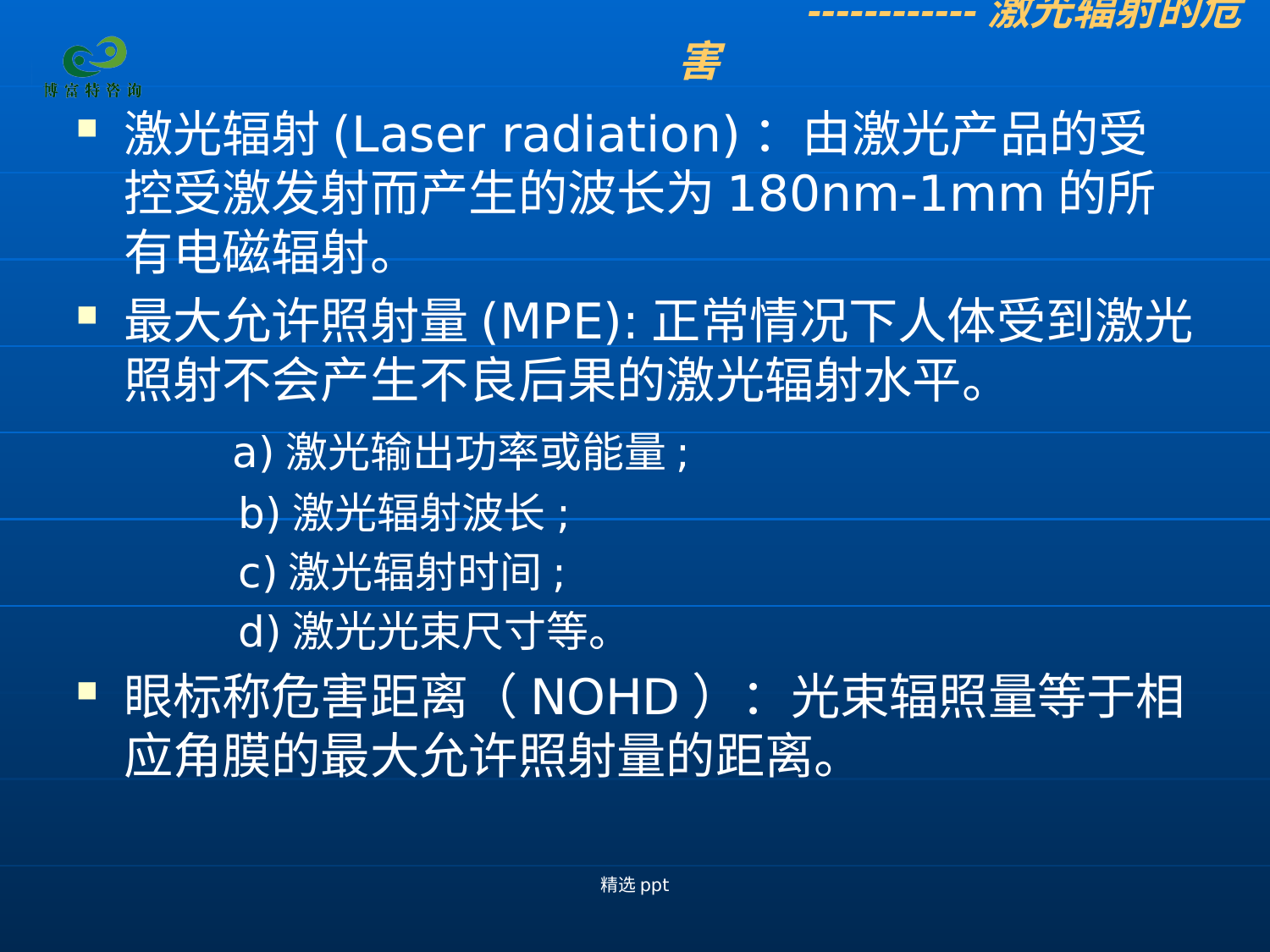

------------激光辐射的危害
激光辐射(Laser radiation)：由激光产品的受控受激发射而产生的波长为180nm-1mm的所有电磁辐射。
最大允许照射量(MPE):正常情况下人体受到激光照射不会产生不良后果的激光辐射水平。
          a)激光输出功率或能量;
            b)激光辐射波长;
            c)激光辐射时间;
            d)激光光束尺寸等。
眼标称危害距离（NOHD）：光束辐照量等于相应角膜的最大允许照射量的距离。

11
精选ppt